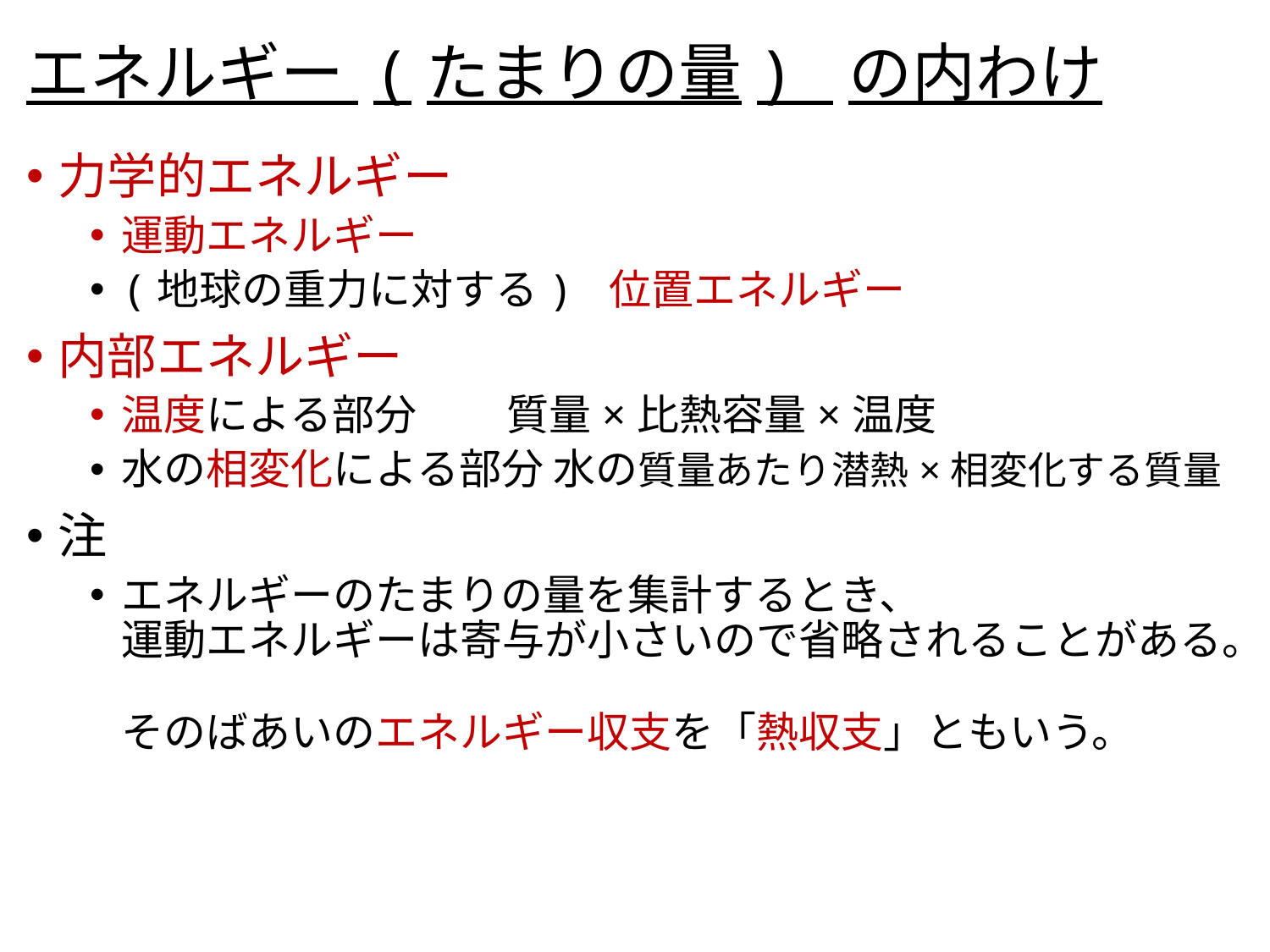

# エネルギー (たまりの量) の内わけ
力学的エネルギー
運動エネルギー
(地球の重力に対する) 位置エネルギー
内部エネルギー
温度による部分   　  質量×比熱容量×温度
水の相変化による部分 水の質量あたり潜熱×相変化する質量
注
エネルギーのたまりの量を集計するとき、
運動エネルギーは寄与が小さいので省略されることがある。
そのばあいのエネルギー収支を「熱収支」ともいう。